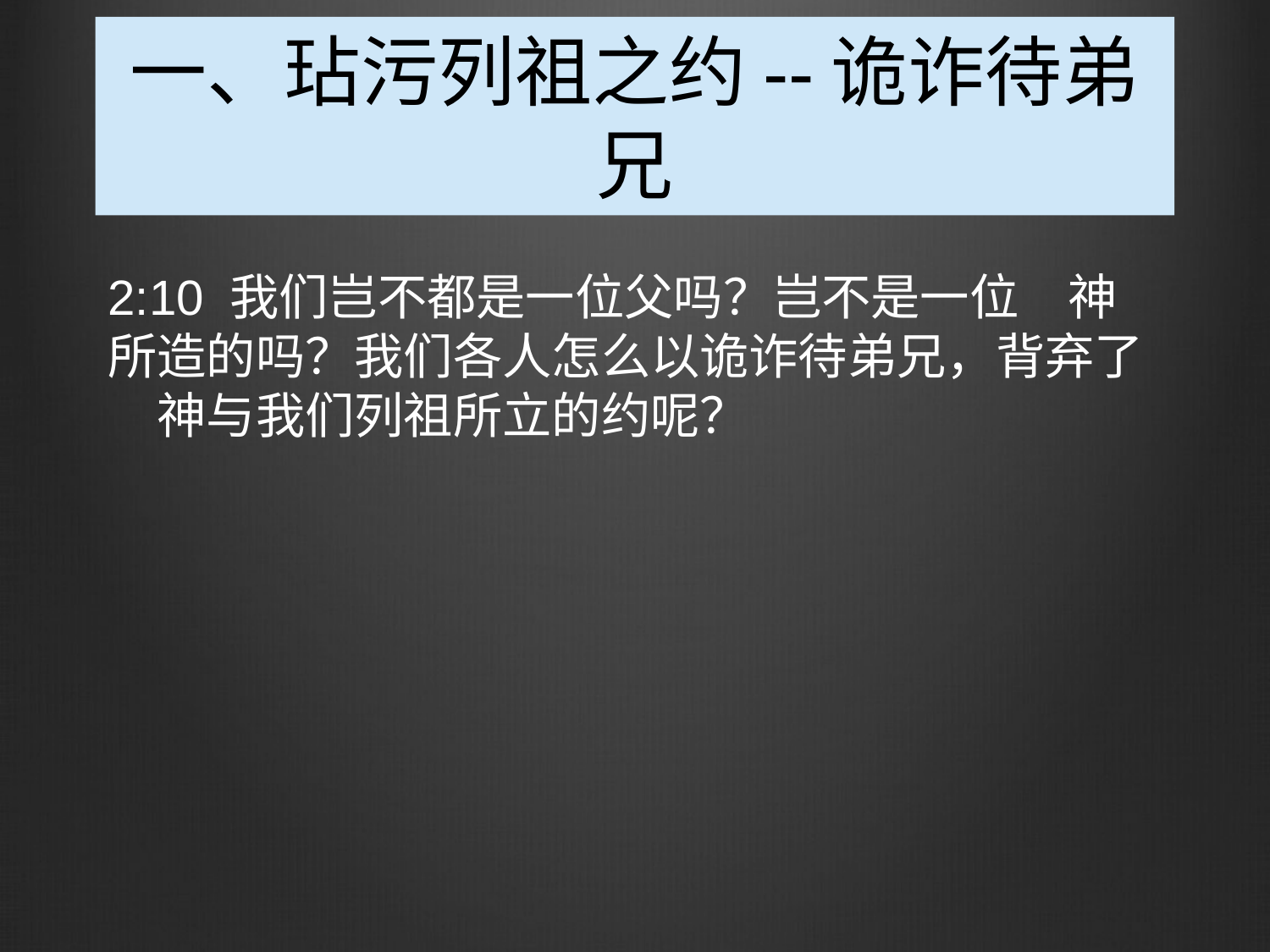

# 一、玷污列祖之约--诡诈待弟兄
2:10 我们岂不都是一位父吗？岂不是一位　神所造的吗？我们各人怎么以诡诈待弟兄，背弃了　神与我们列祖所立的约呢？